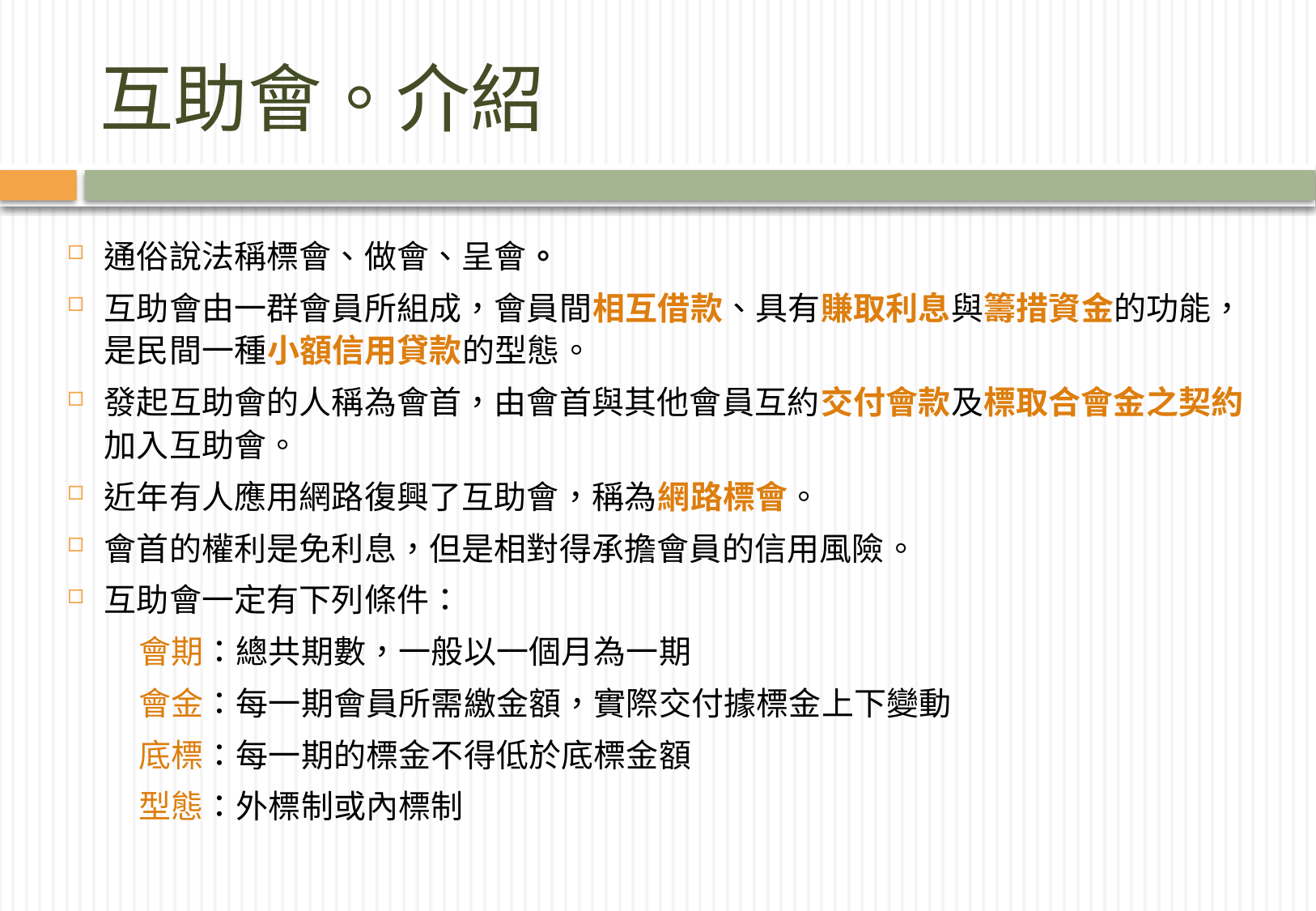

# 互助會。介紹
通俗說法稱標會、做會、呈會。
互助會由一群會員所組成，會員間相互借款、具有賺取利息與籌措資金的功能，是民間一種小額信用貸款的型態。
發起互助會的人稱為會首，由會首與其他會員互約交付會款及標取合會金之契約加入互助會。
近年有人應用網路復興了互助會，稱為網路標會。
會首的權利是免利息，但是相對得承擔會員的信用風險。
互助會一定有下列條件：
         會期：總共期數，一般以一個月為一期
         會金：每一期會員所需繳金額，實際交付據標金上下變動
         底標：每一期的標金不得低於底標金額
         型態：外標制或內標制